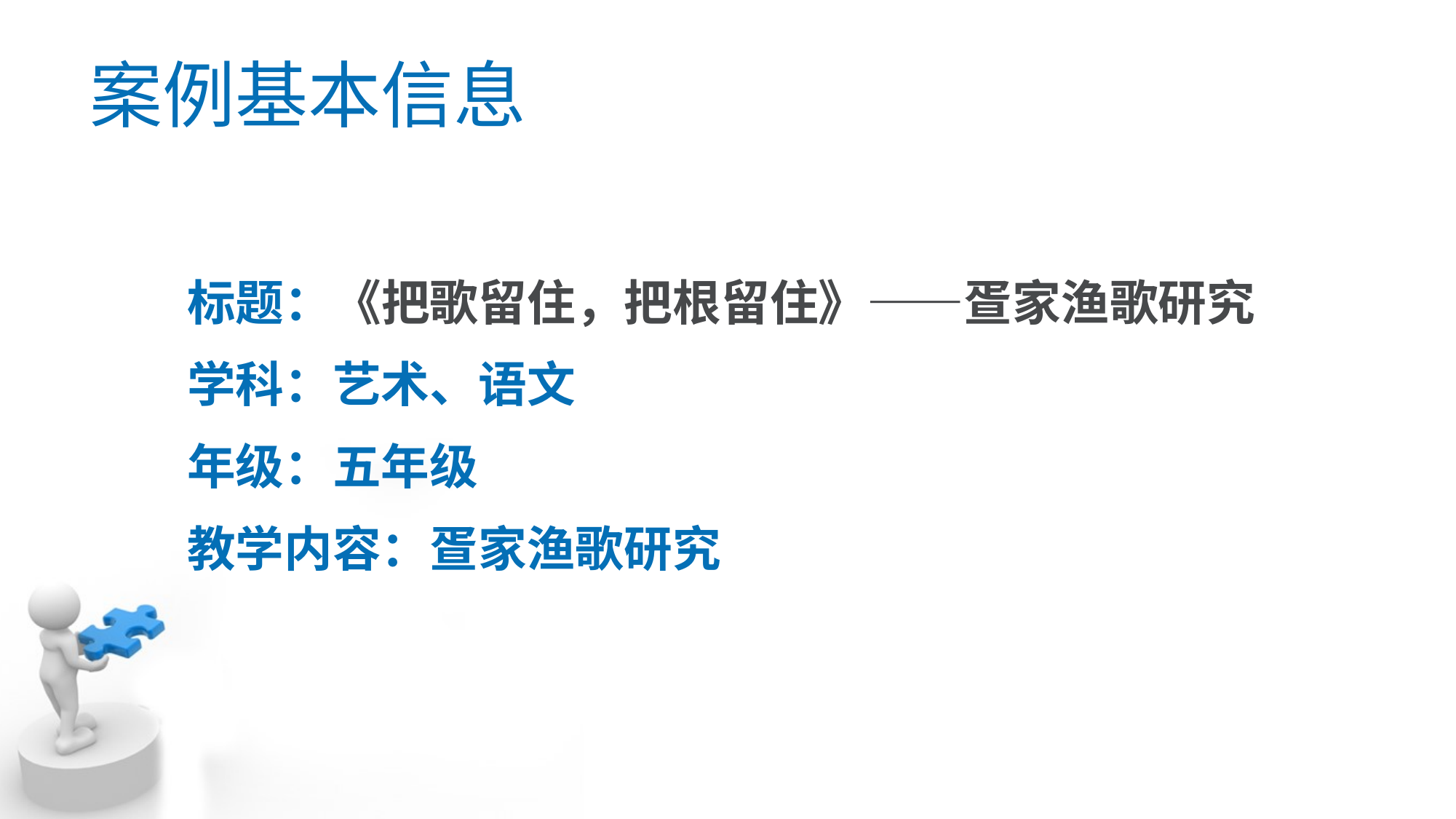

案例基本信息
标题：《把歌留住，把根留住》——疍家渔歌研究
学科：艺术、语文
年级：五年级
教学内容：疍家渔歌研究